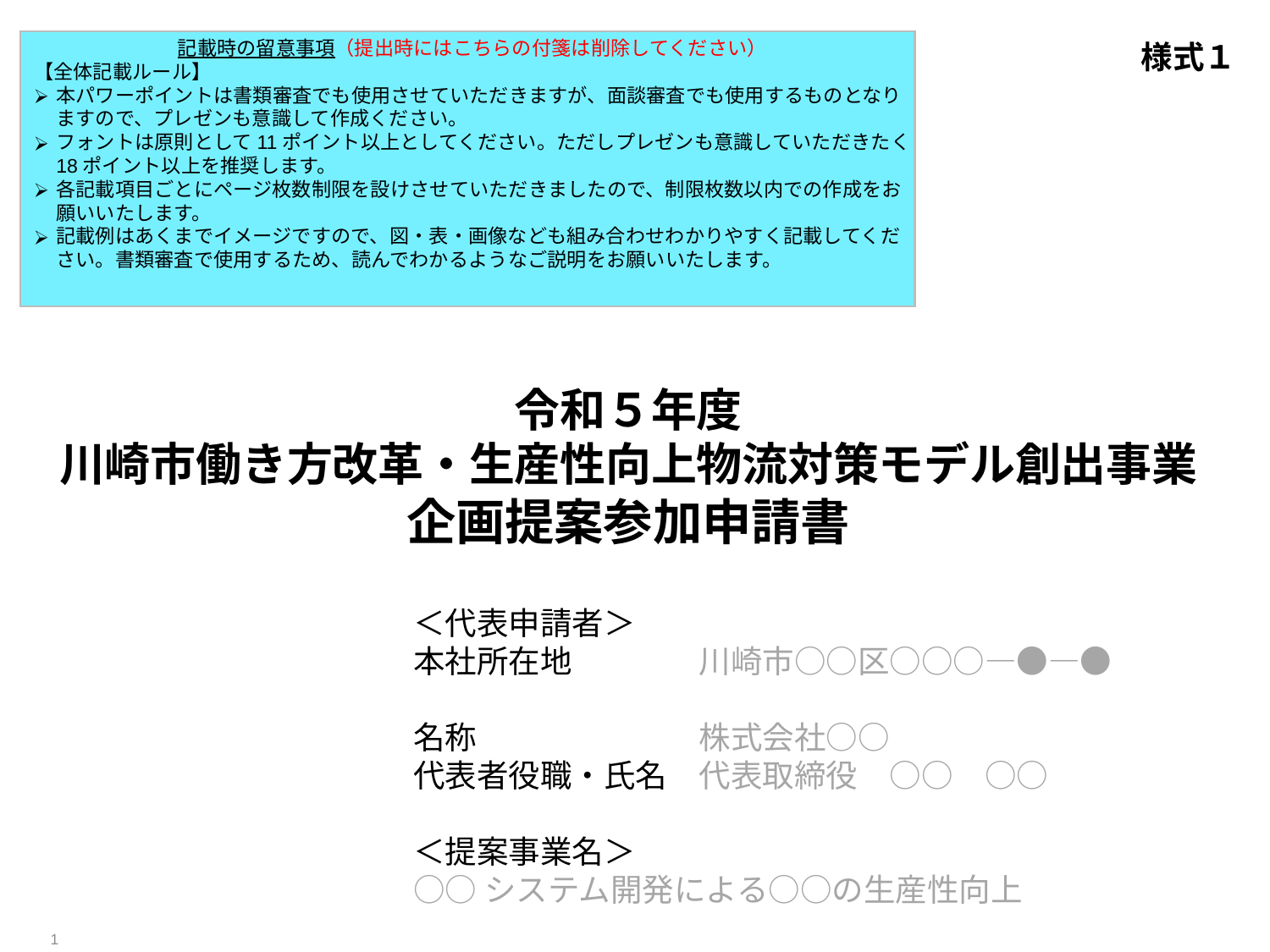

記載時の留意事項（提出時にはこちらの付箋は削除してください）
【全体記載ルール】
本パワーポイントは書類審査でも使用させていただきますが、面談審査でも使用するものとなりますので、プレゼンも意識して作成ください。
フォントは原則として11ポイント以上としてください。ただしプレゼンも意識していただきたく18ポイント以上を推奨します。
各記載項目ごとにページ枚数制限を設けさせていただきましたので、制限枚数以内での作成をお願いいたします。
記載例はあくまでイメージですので、図・表・画像なども組み合わせわかりやすく記載してください。書類審査で使用するため、読んでわかるようなご説明をお願いいたします。
様式１
令和５年度
川崎市働き方改革・生産性向上物流対策モデル創出事業
企画提案参加申請書
＜代表申請者＞
本社所在地　　　　川崎市○○区○○○―●―●
名称　　　　　　　株式会社○○
代表者役職・氏名　代表取締役　○○　○○

＜提案事業名＞
○○システム開発による○○の生産性向上
1